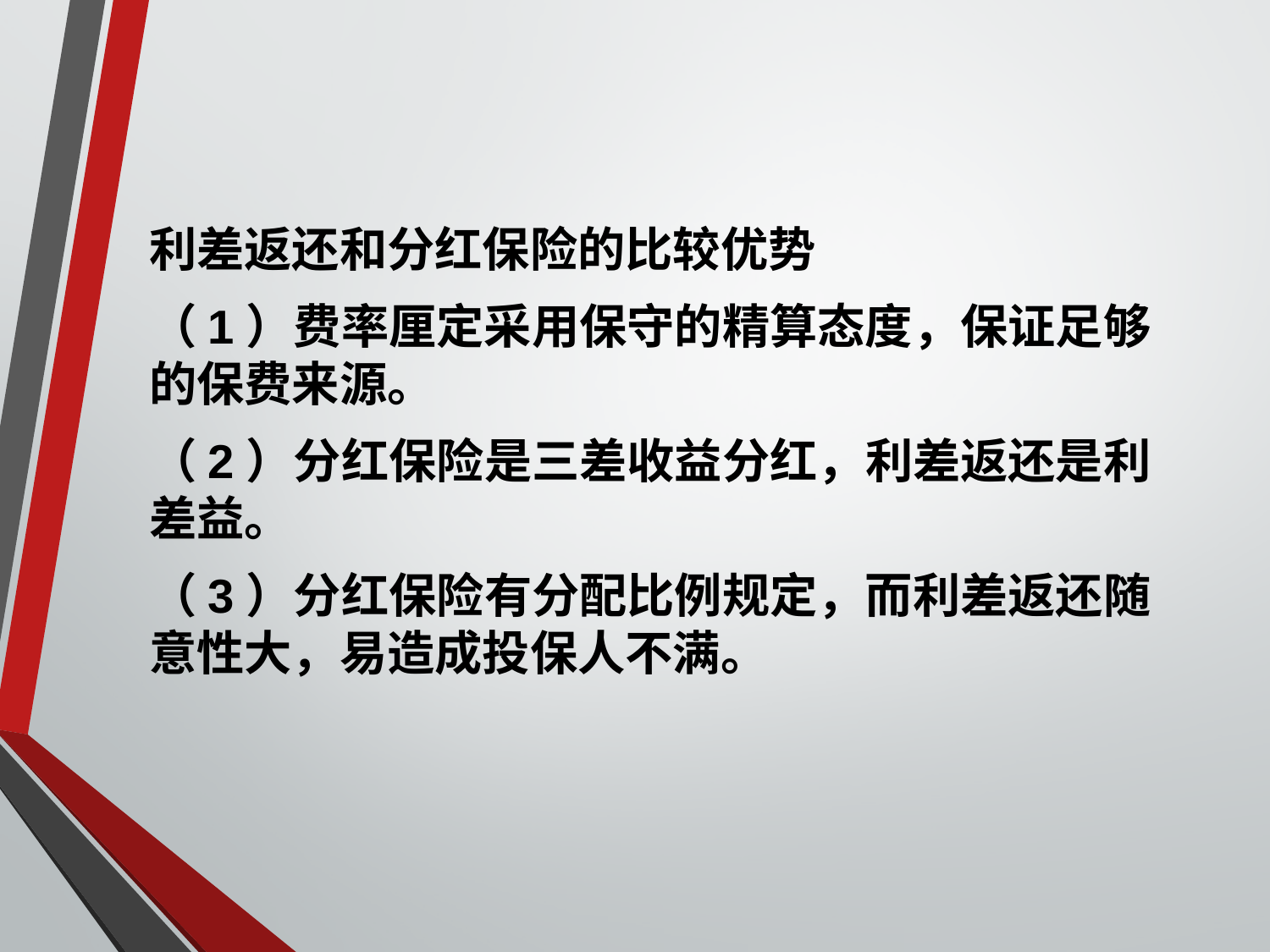

利差返还和分红保险的比较优势
（1）费率厘定采用保守的精算态度，保证足够的保费来源。
（2）分红保险是三差收益分红，利差返还是利差益。
（3）分红保险有分配比例规定，而利差返还随意性大，易造成投保人不满。